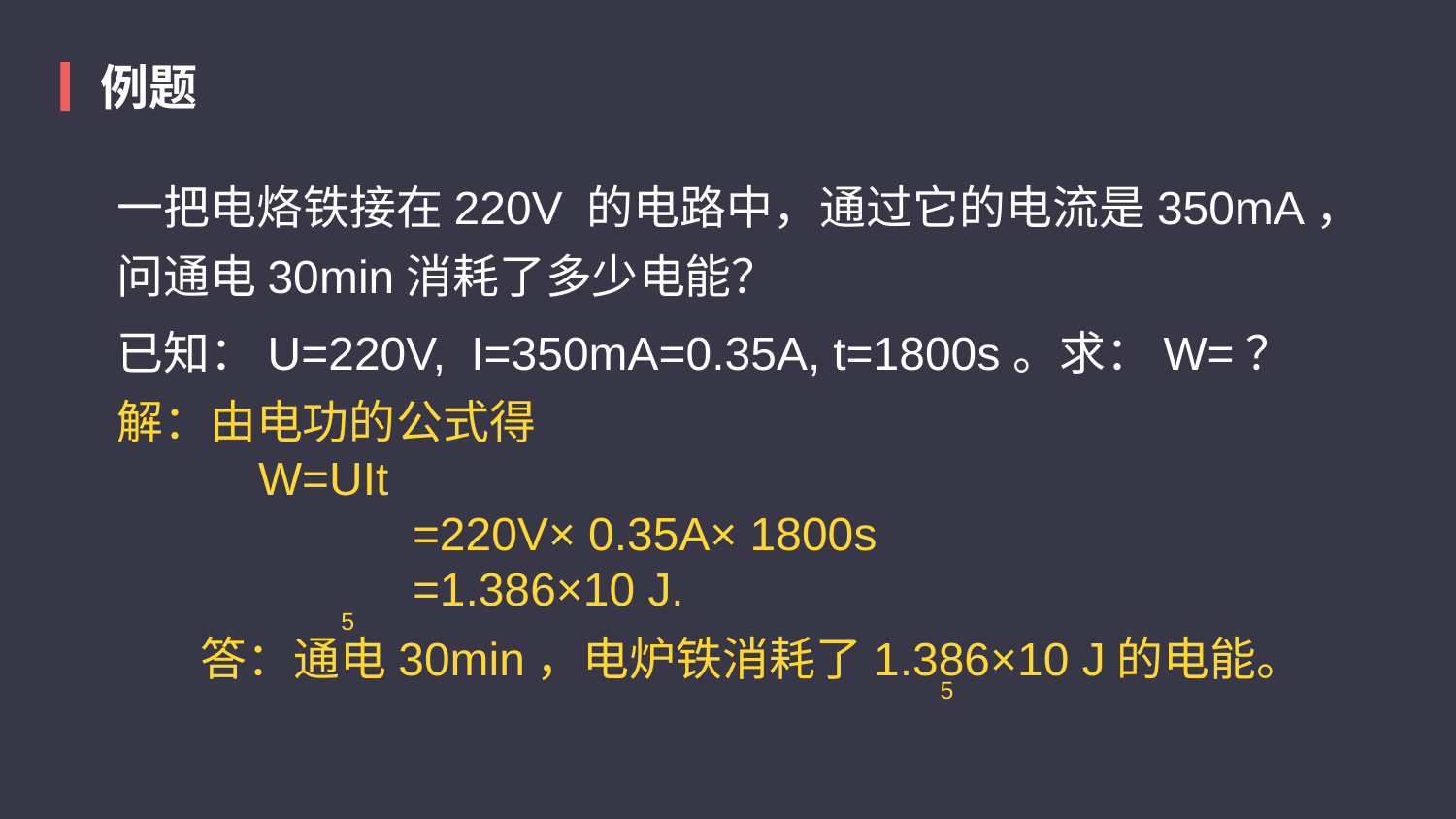

例题

一把电烙铁接在220V 的电路中，通过它的电流是350mA，问通电30min消耗了多少电能？
已知：U=220V,  I=350mA=0.35A, t=1800s。求：W=？
解：由电功的公式得
           W=UIt
                       =220V× 0.35A× 1800s
                       =1.386×10 J.
       答：通电30min，电炉铁消耗了1.386×10 J的电能。
5
5